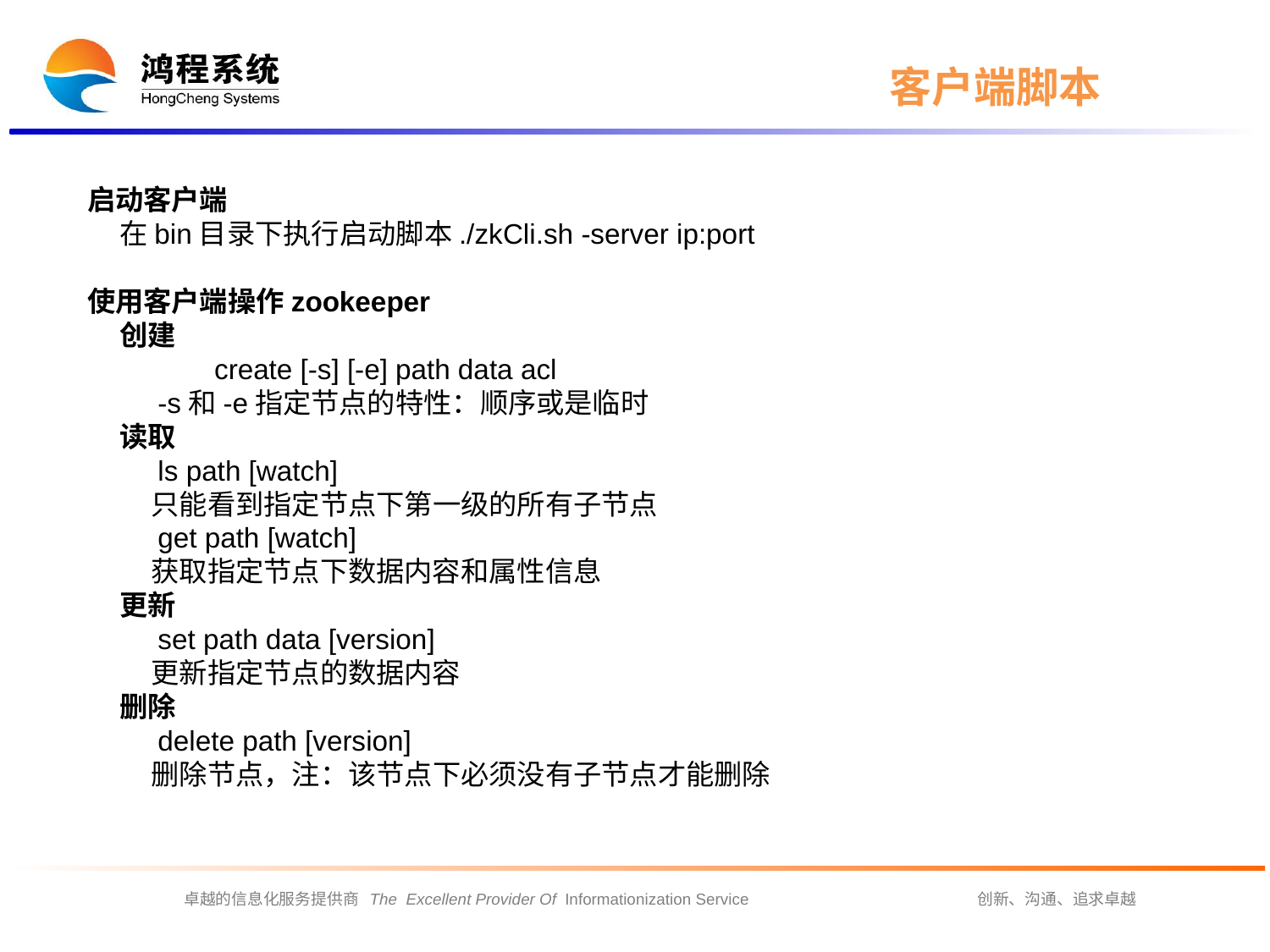

# 客户端脚本
启动客户端
    在bin目录下执行启动脚本./zkCli.sh -server ip:port

使用客户端操作zookeeper
    创建
	create [-s] [-e] path data acl
         -s和-e指定节点的特性：顺序或是临时
    读取
         ls path [watch]
         只能看到指定节点下第一级的所有子节点
         get path [watch]
         获取指定节点下数据内容和属性信息
    更新
         set path data [version]
         更新指定节点的数据内容
    删除
         delete path [version]
         删除节点，注：该节点下必须没有子节点才能删除